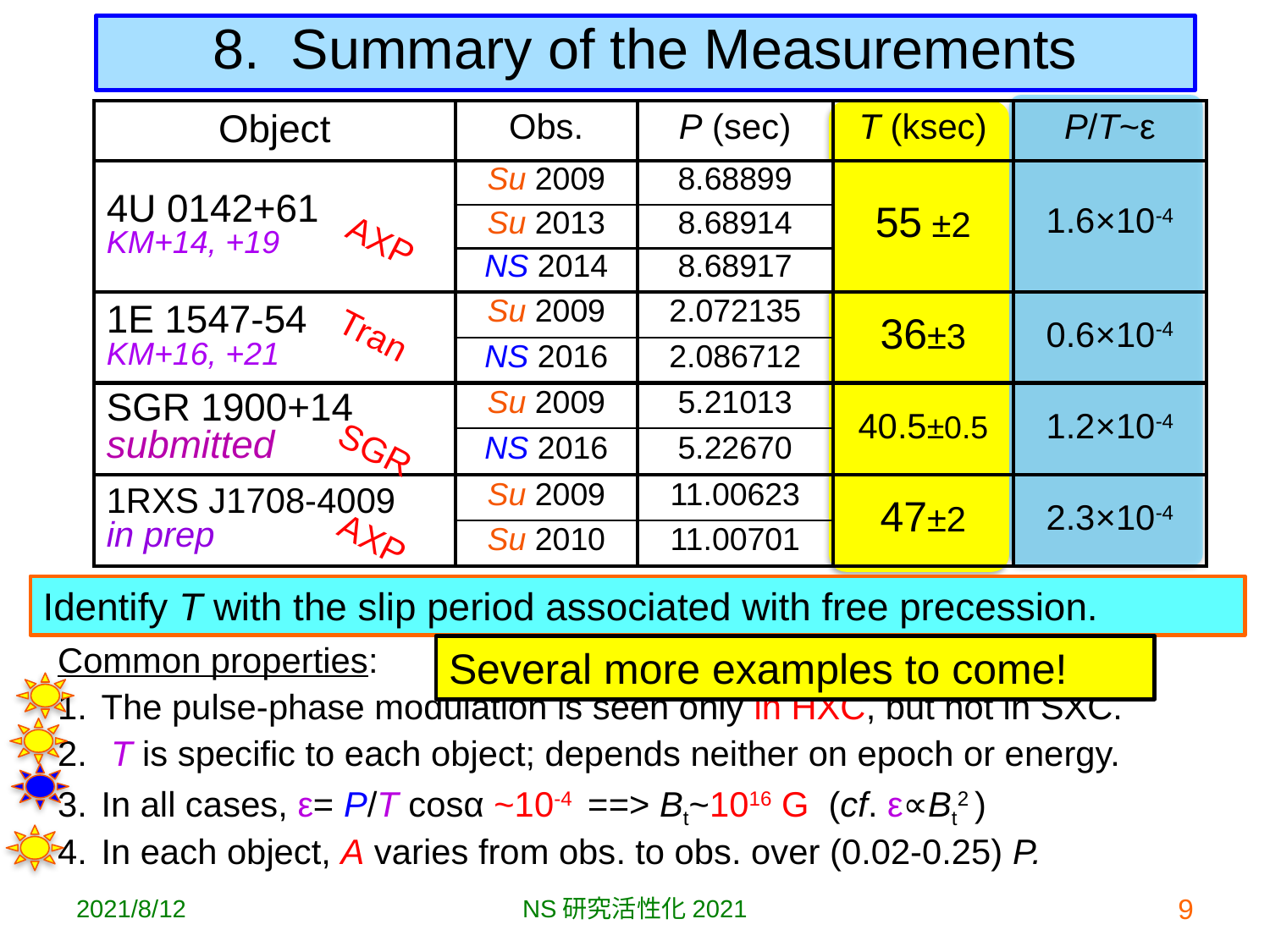

8.  Summary of the Measurements

| Object | Obs. | P (sec) | T (ksec) | P/T~ε |
| --- | --- | --- | --- | --- |
| 4U 0142+61 KM+14, +19 | Su 2009 | 8.68899 | 55 ±2 | 1.6×10-4 |
|  | Su 2013 | 8.68914 |  |  |
|  | NS 2014 | 8.68917 |  |  |
| 1E 1547-54 KM+16, +21 | Su 2009 | 2.072135 | 36±3 | 0.6×10-4 |
|  | NS 2016 | 2.086712 |  |  |
| SGR 1900+14 submitted | Su 2009 | 5.21013 | 40.5±0.5 | 1.2×10-4 |
|  | NS 2016 | 5.22670 |  |  |
| 1RXS J1708-4009 in prep | Su 2009 | 11.00623 | 47±2 | 2.3×10-4 |
|  | Su 2010 | 11.00701 |  |  |

AXP
Tran
SGR
AXP
Identify T with the slip period associated with free precession.
Several more examples to come!
Common properties:
The pulse-phase modulation is seen only in HXC, but not in SXC.
 T is specific to each object; depends neither on epoch or energy.
In all cases, ε= P/T cosα ~10-4  ==> Bt~1016 G  (cf. ε∝Bt2 )
In each object, A varies from obs. to obs. over (0.02-0.25) P.

2021/8/12
NS研究活性化2021
9